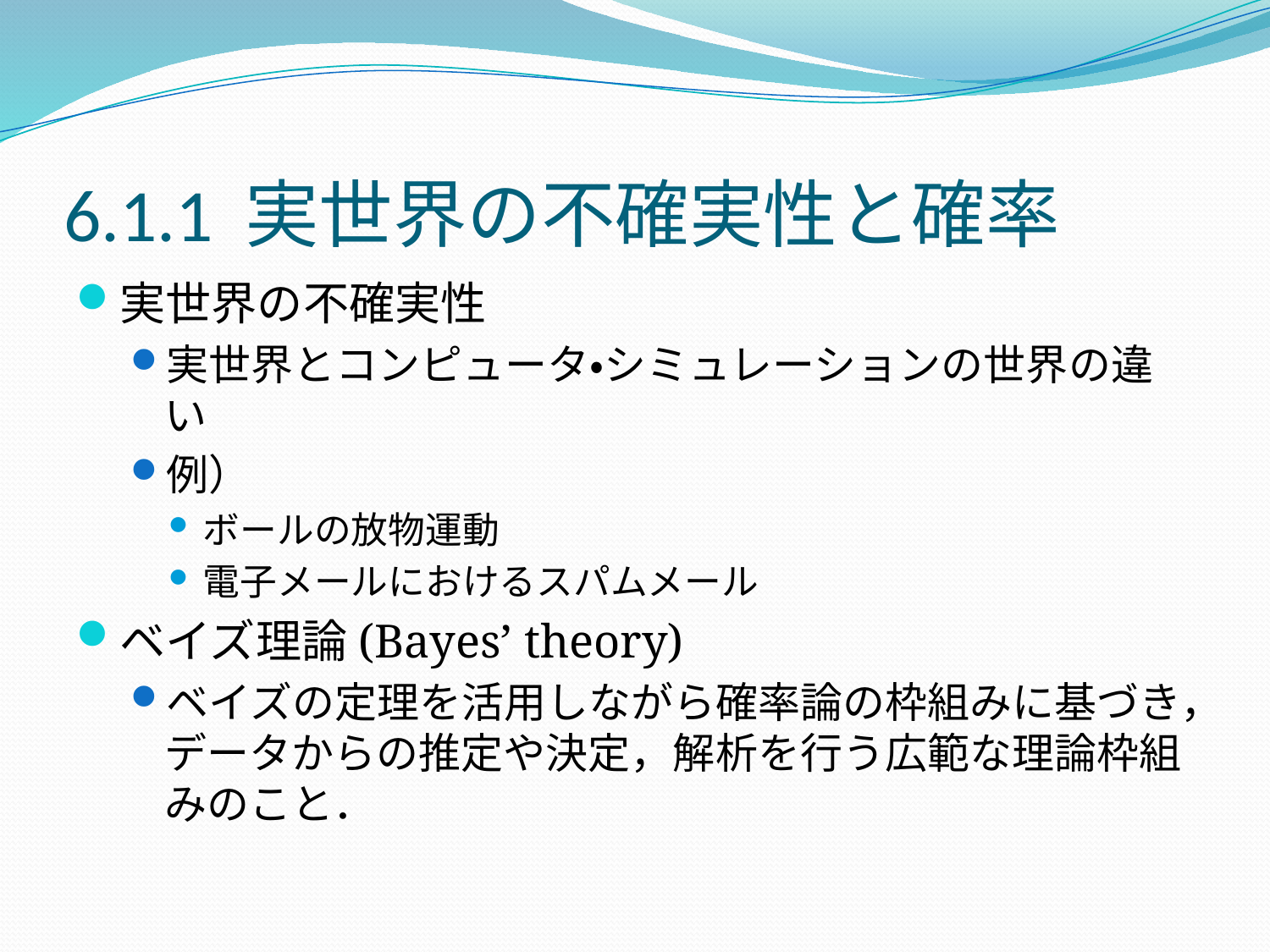

# 6.1.1 実世界の不確実性と確率
実世界の不確実性
実世界とコンピュータ・シミュレーションの世界の違い
例）
ボールの放物運動
電子メールにおけるスパムメール
ベイズ理論(Bayes’ theory)
ベイズの定理を活用しながら確率論の枠組みに基づき，データからの推定や決定，解析を行う広範な理論枠組みのこと．